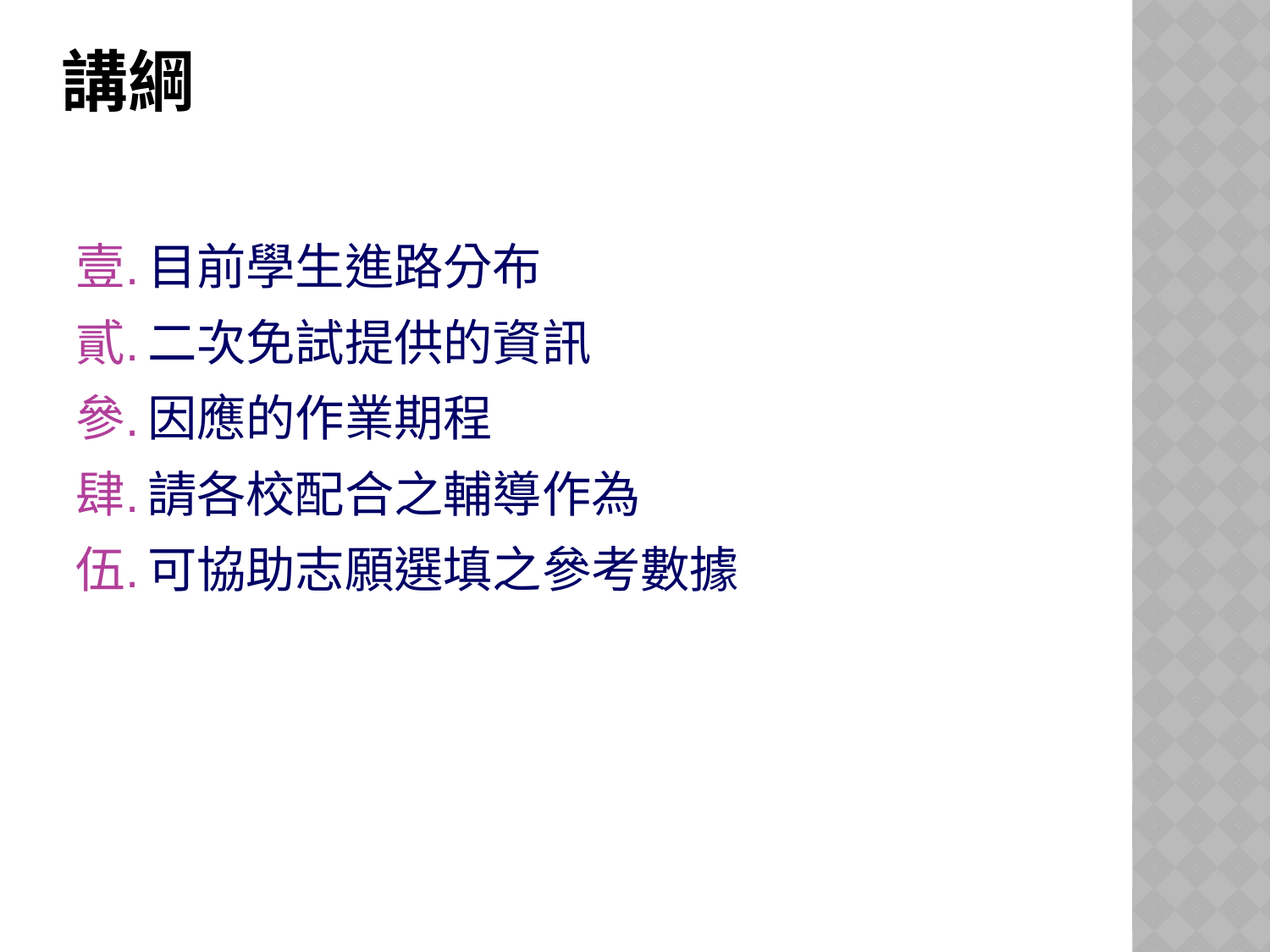

# 講綱
目前學生進路分布
二次免試提供的資訊
因應的作業期程
請各校配合之輔導作為
可協助志願選填之參考數據